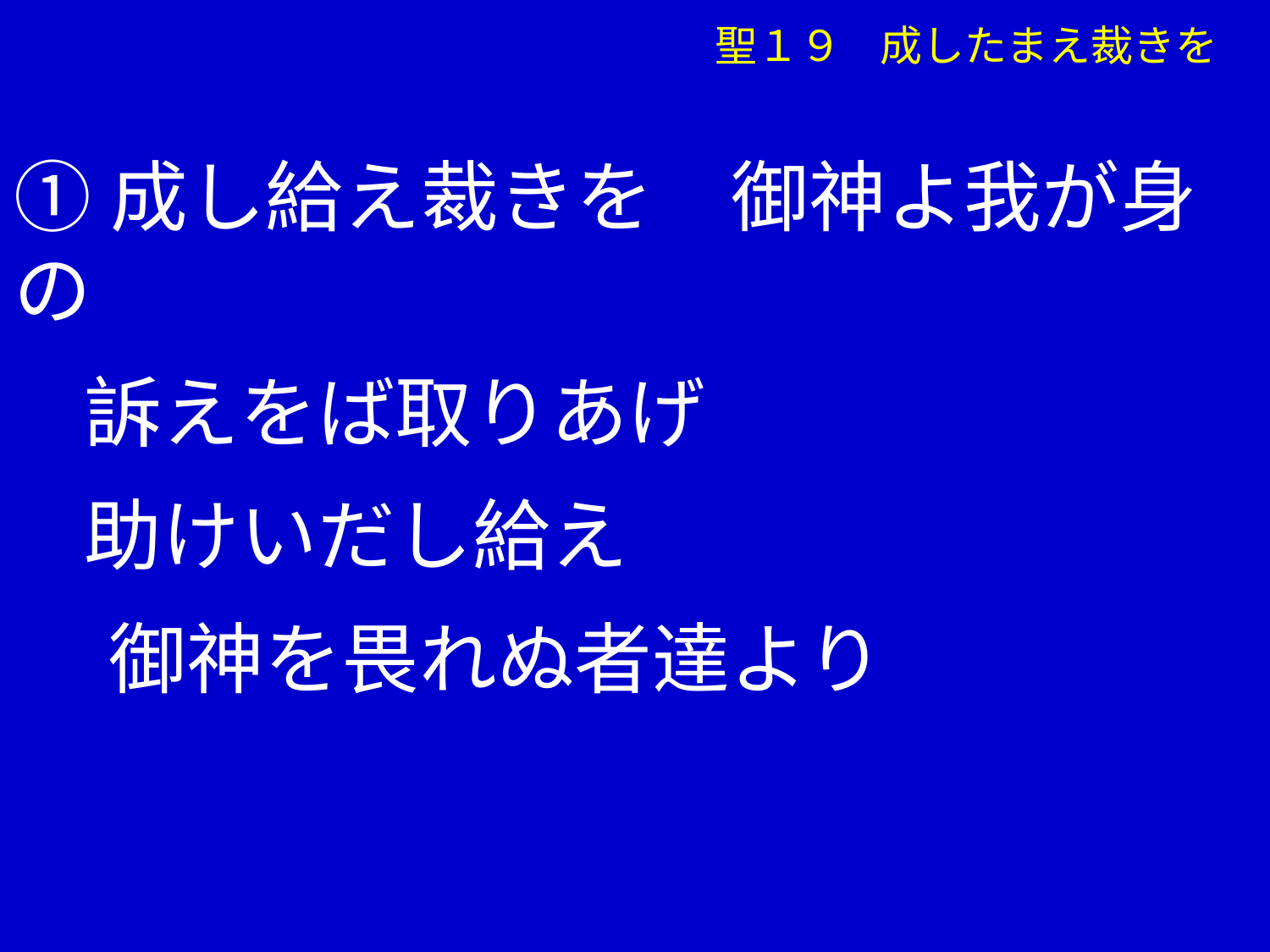

聖１９    成したまえ裁きを
①成し給え裁きを　御神よ我が身の
   訴えをば取りあげ
   助けいだし給え
　 御神を畏れぬ者達より